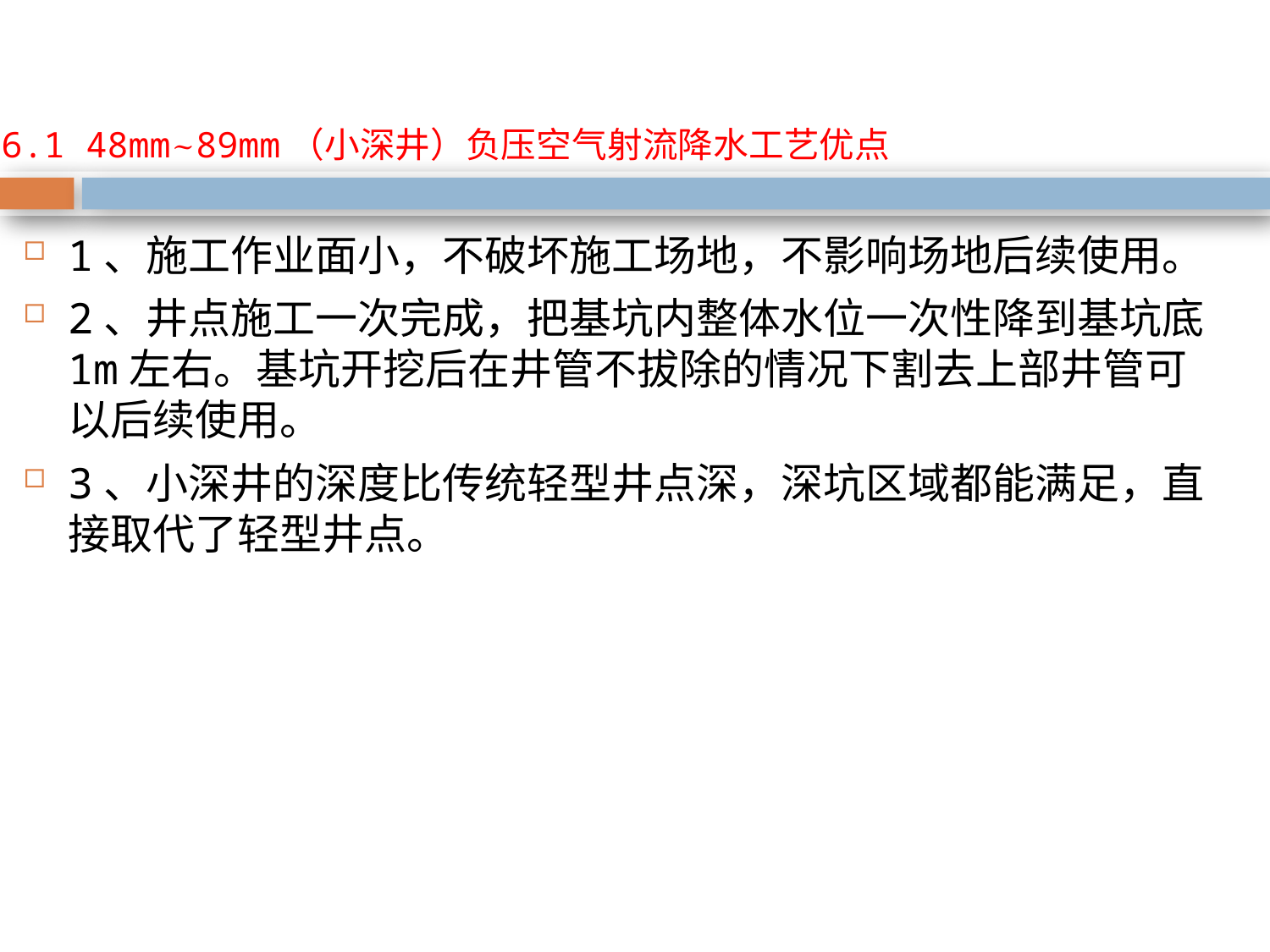

6.1 48mm~89mm（小深井）负压空气射流降水工艺优点
1、施工作业面小，不破坏施工场地，不影响场地后续使用。
2、井点施工一次完成，把基坑内整体水位一次性降到基坑底1m左右。基坑开挖后在井管不拔除的情况下割去上部井管可以后续使用。
3、小深井的深度比传统轻型井点深，深坑区域都能满足，直接取代了轻型井点。